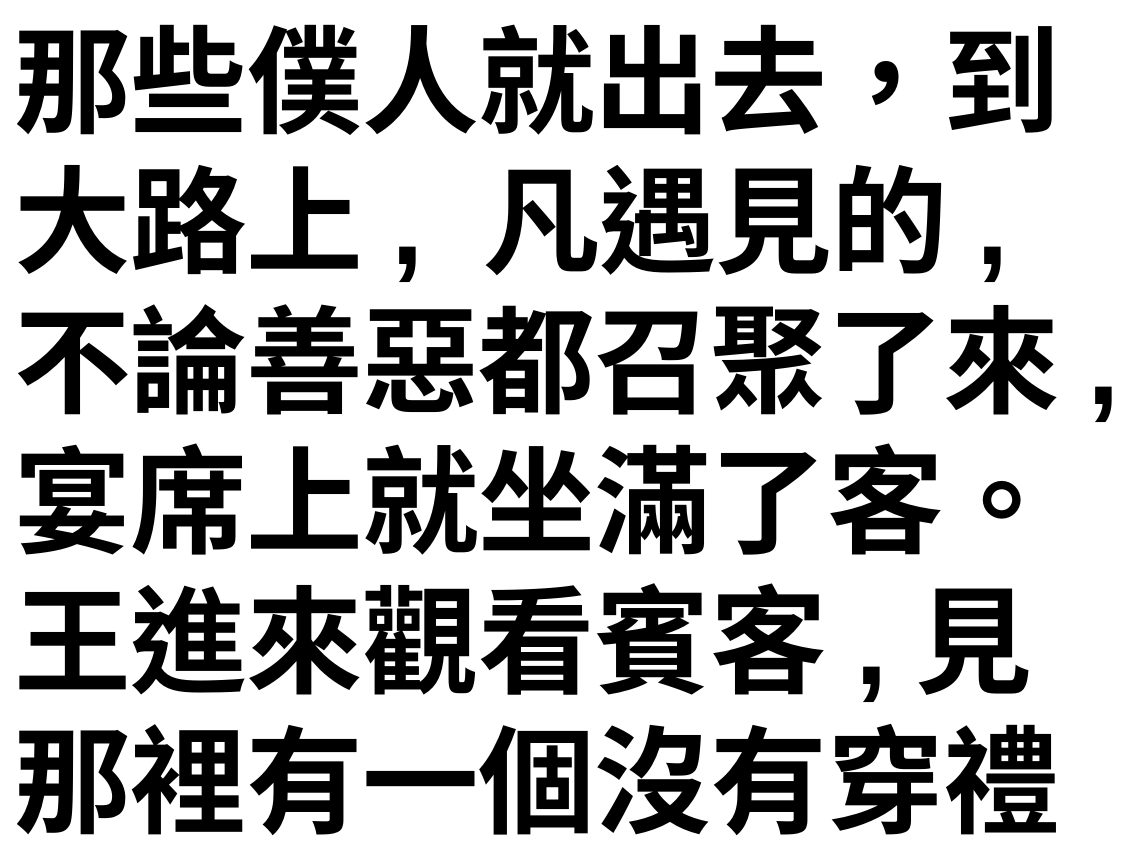

那些僕人就出去，到大路上, 凡遇見的, 不論善惡都召聚了來,宴席上就坐滿了客。 王進來觀看賓客,見那裡有一個沒有穿禮服的,